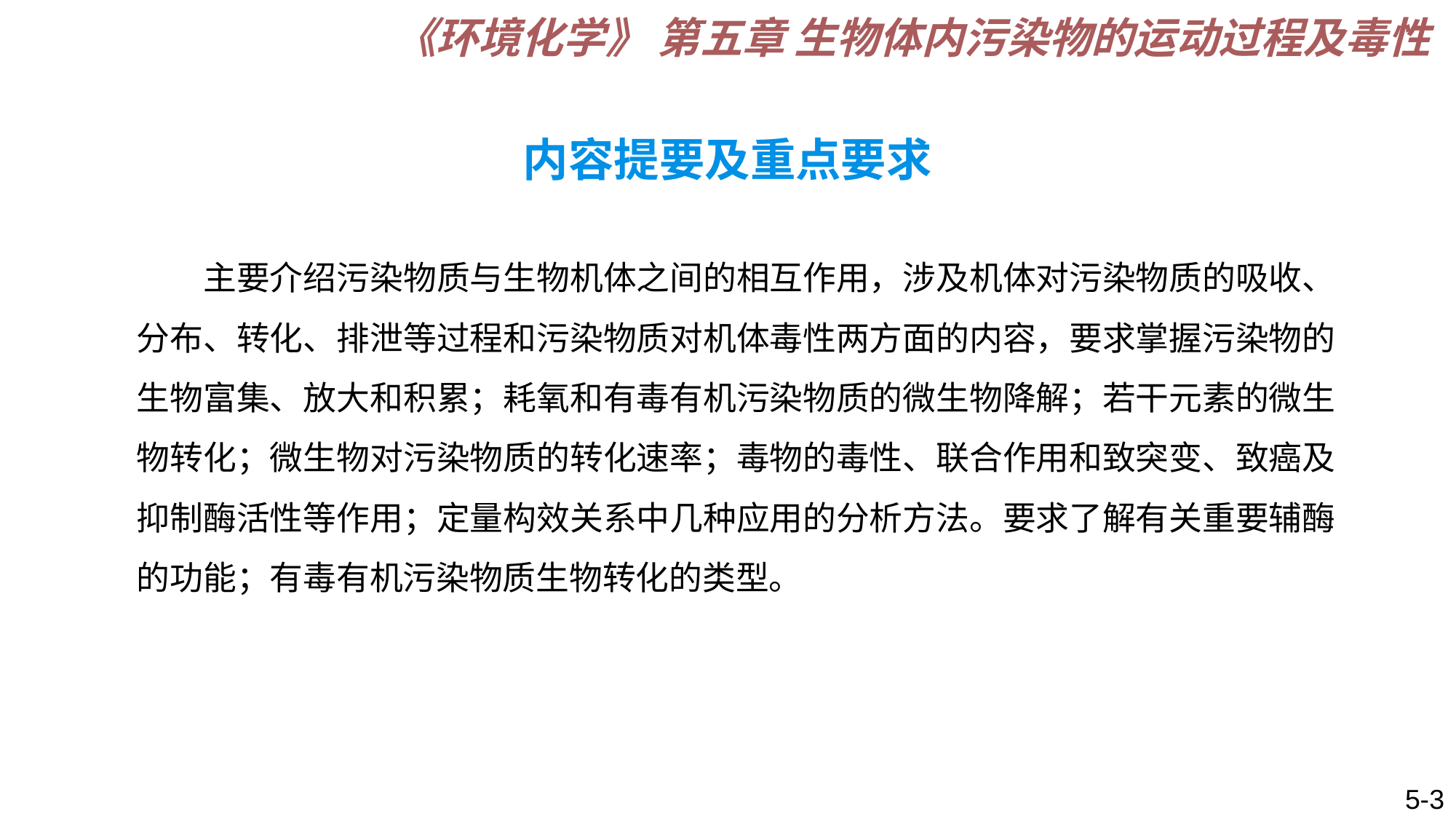

《环境化学》 第五章 生物体内污染物的运动过程及毒性
内容提要及重点要求
　　主要介绍污染物质与生物机体之间的相互作用，涉及机体对污染物质的吸收、分布、转化、排泄等过程和污染物质对机体毒性两方面的内容，要求掌握污染物的生物富集、放大和积累；耗氧和有毒有机污染物质的微生物降解；若干元素的微生物转化；微生物对污染物质的转化速率；毒物的毒性、联合作用和致突变、致癌及抑制酶活性等作用；定量构效关系中几种应用的分析方法。要求了解有关重要辅酶的功能；有毒有机污染物质生物转化的类型。
5-3